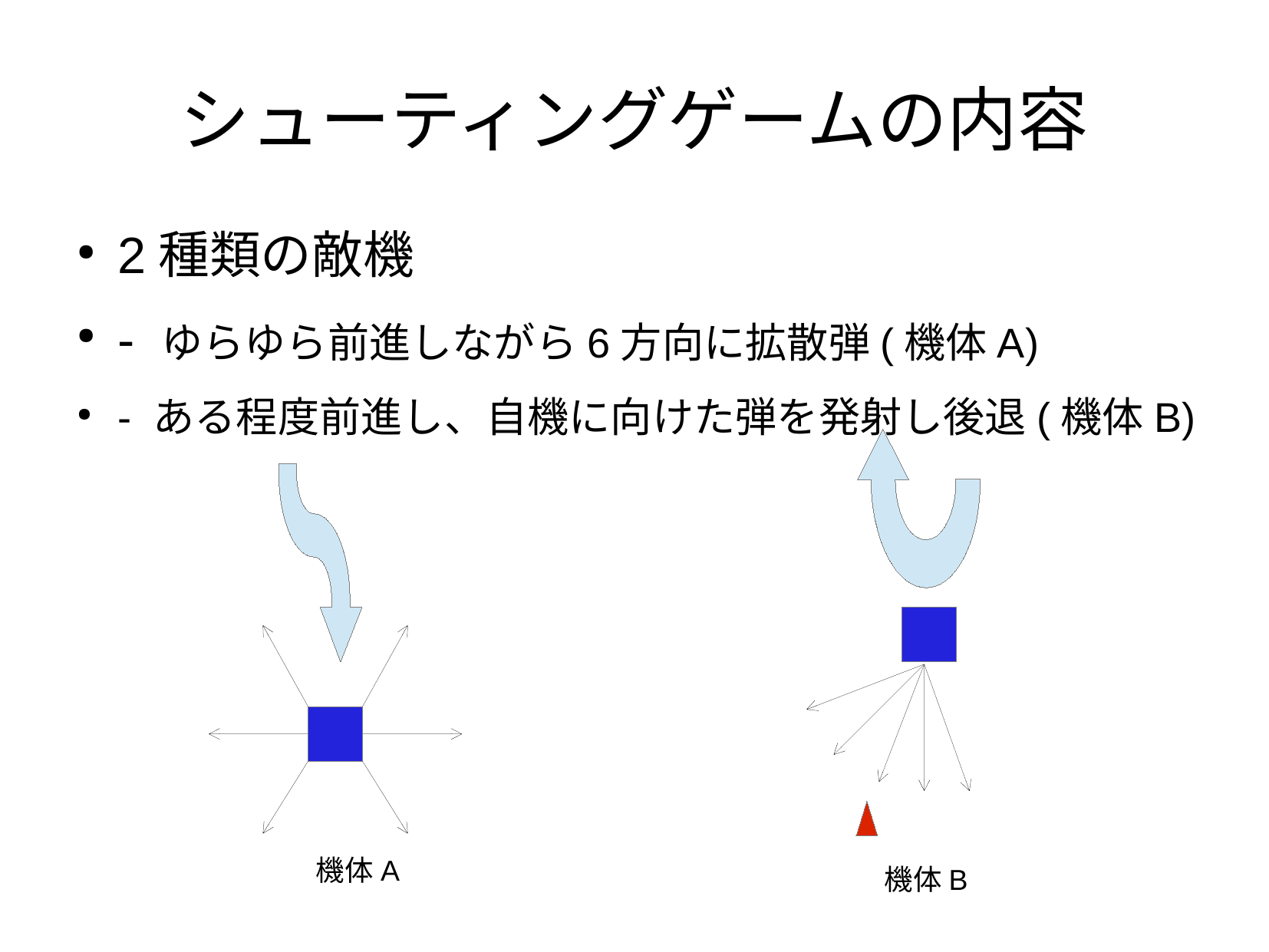

シューティングゲームの内容
2種類の敵機
- ゆらゆら前進しながら6方向に拡散弾(機体A)
- ある程度前進し、自機に向けた弾を発射し後退(機体B)

機体A
機体B